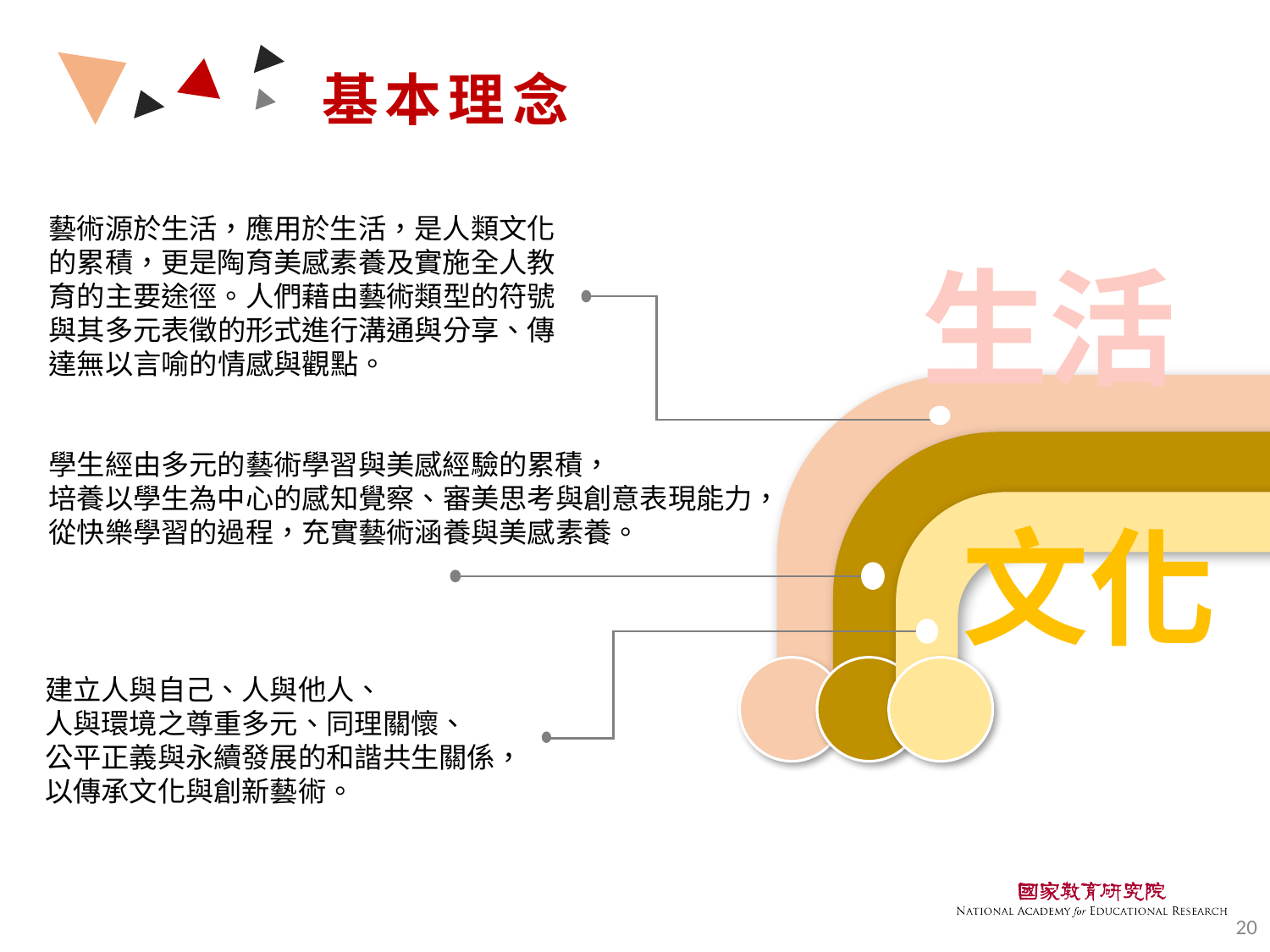

基本理念

藝術源於生活，應用於生活，是人類文化的累積，更是陶育美感素養及實施全人教育的主要途徑。人們藉由藝術類型的符號與其多元表徵的形式進行溝通與分享、傳達無以言喻的情感與觀點。
生活

學生經由多元的藝術學習與美感經驗的累積，
培養以學生為中心的感知覺察、審美思考與創意表現能力，
從快樂學習的過程，充實藝術涵養與美感素養。

文化

建立人與自己、人與他人、
人與環境之尊重多元、同理關懷、
公平正義與永續發展的和諧共生關係，
以傳承文化與創新藝術。

20